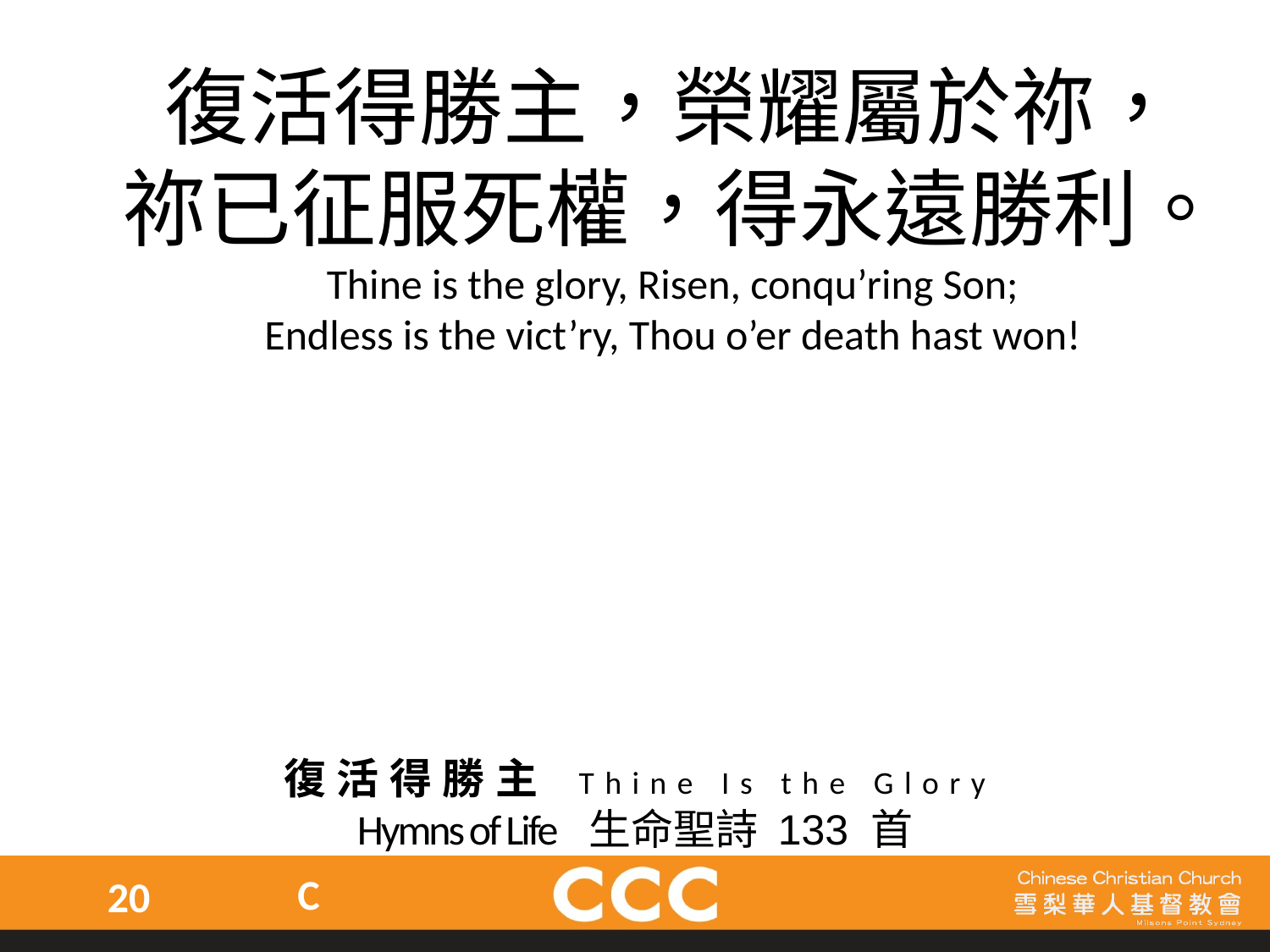

復活得勝主，榮耀屬於祢，
祢已征服死權，得永遠勝利。
Thine is the glory, Risen, conqu’ring Son;
Endless is the vict’ry, Thou o’er death hast won!
復活得勝主 Thine Is the Glory
Hymns of Life   生命聖詩 133 首
C
20